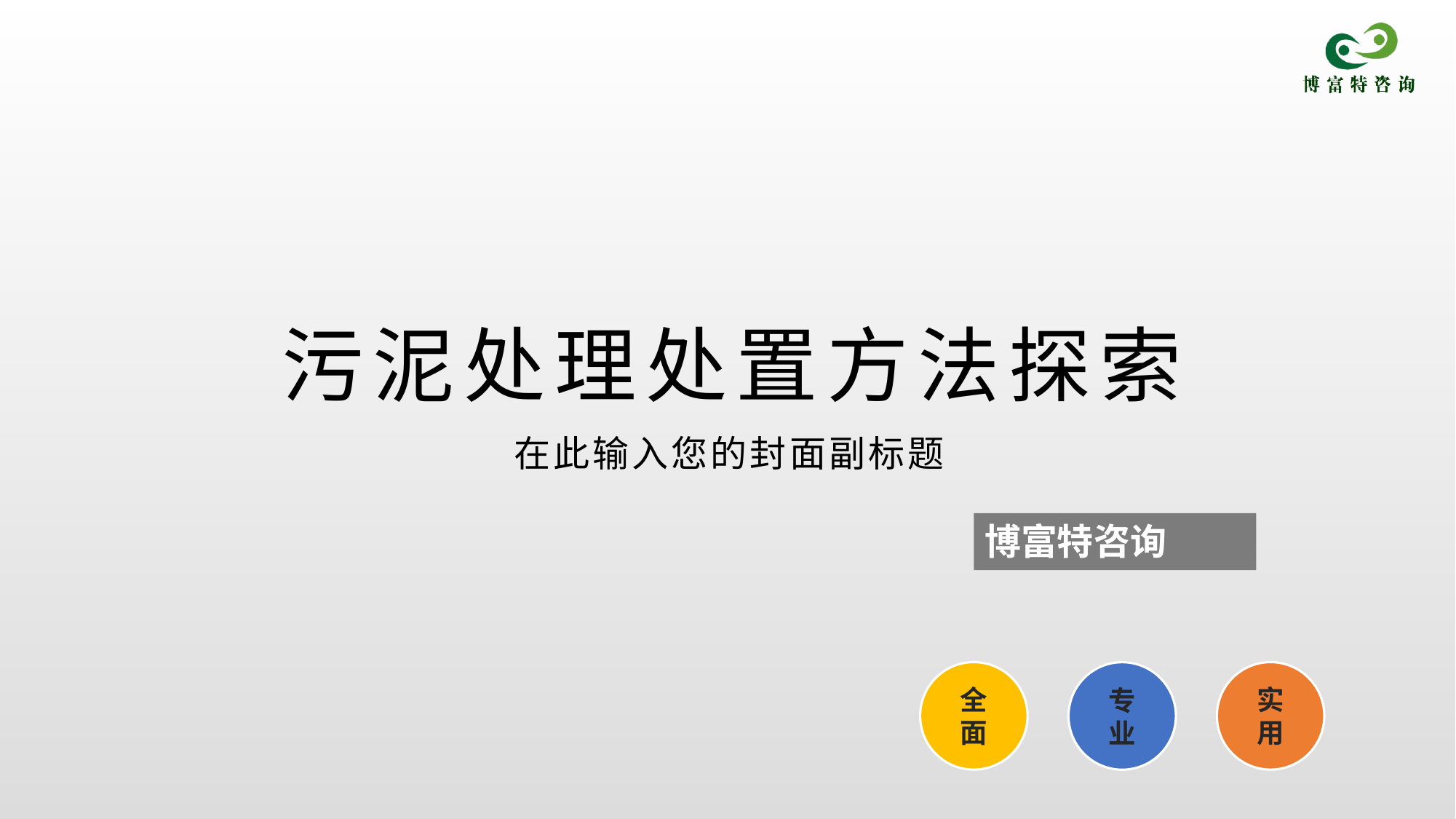

# 污泥处理处置方法探索
在此输入您的封面副标题
博富特咨询
全面
实用
专业